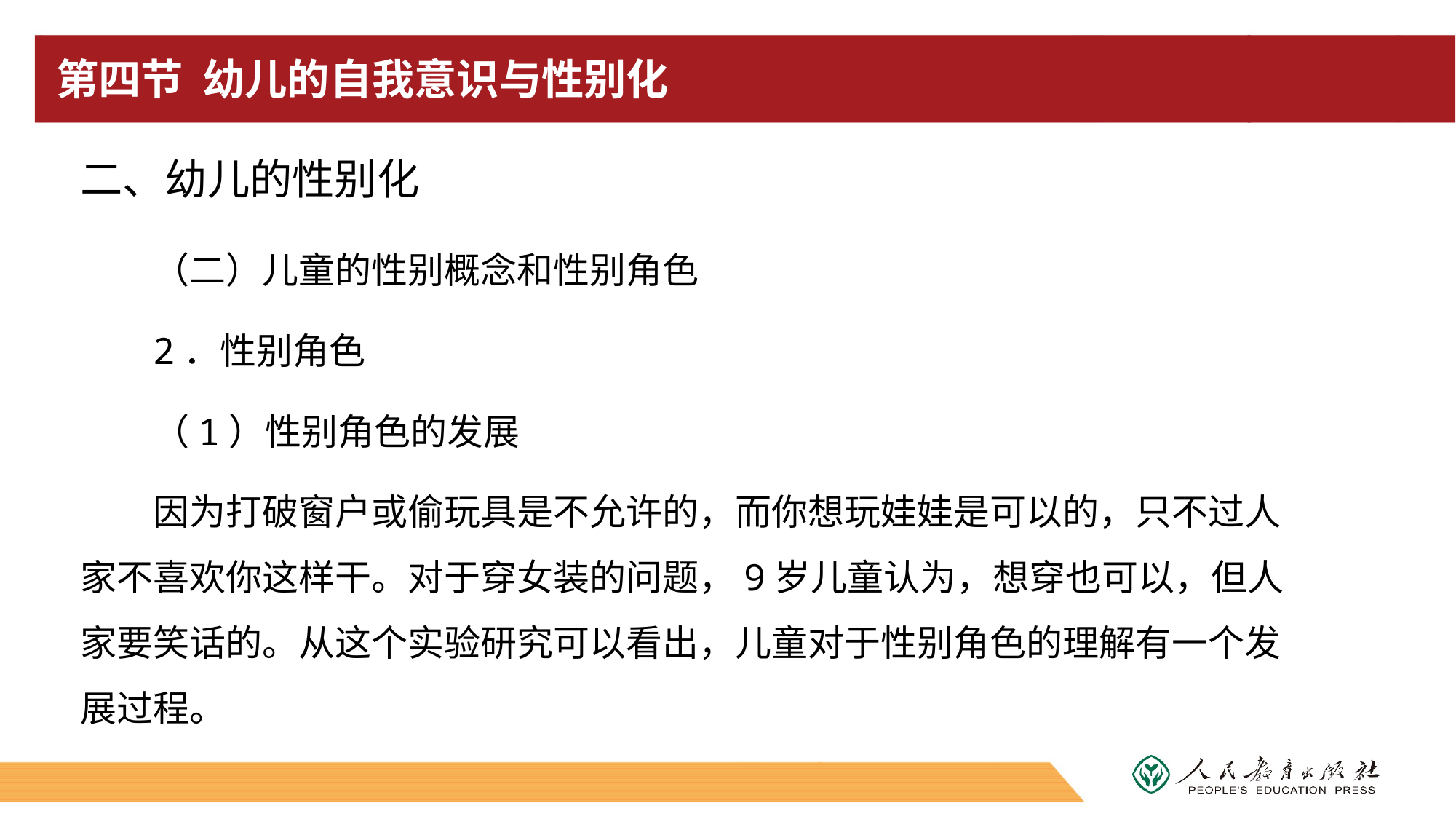

# 第四节  幼儿的自我意识与性别化
二、幼儿的性别化
（二）儿童的性别概念和性别角色
2．性别角色
（1）性别角色的发展
因为打破窗户或偷玩具是不允许的，而你想玩娃娃是可以的，只不过人家不喜欢你这样干。对于穿女装的问题，9岁儿童认为，想穿也可以，但人家要笑话的。从这个实验研究可以看出，儿童对于性别角色的理解有一个发展过程。